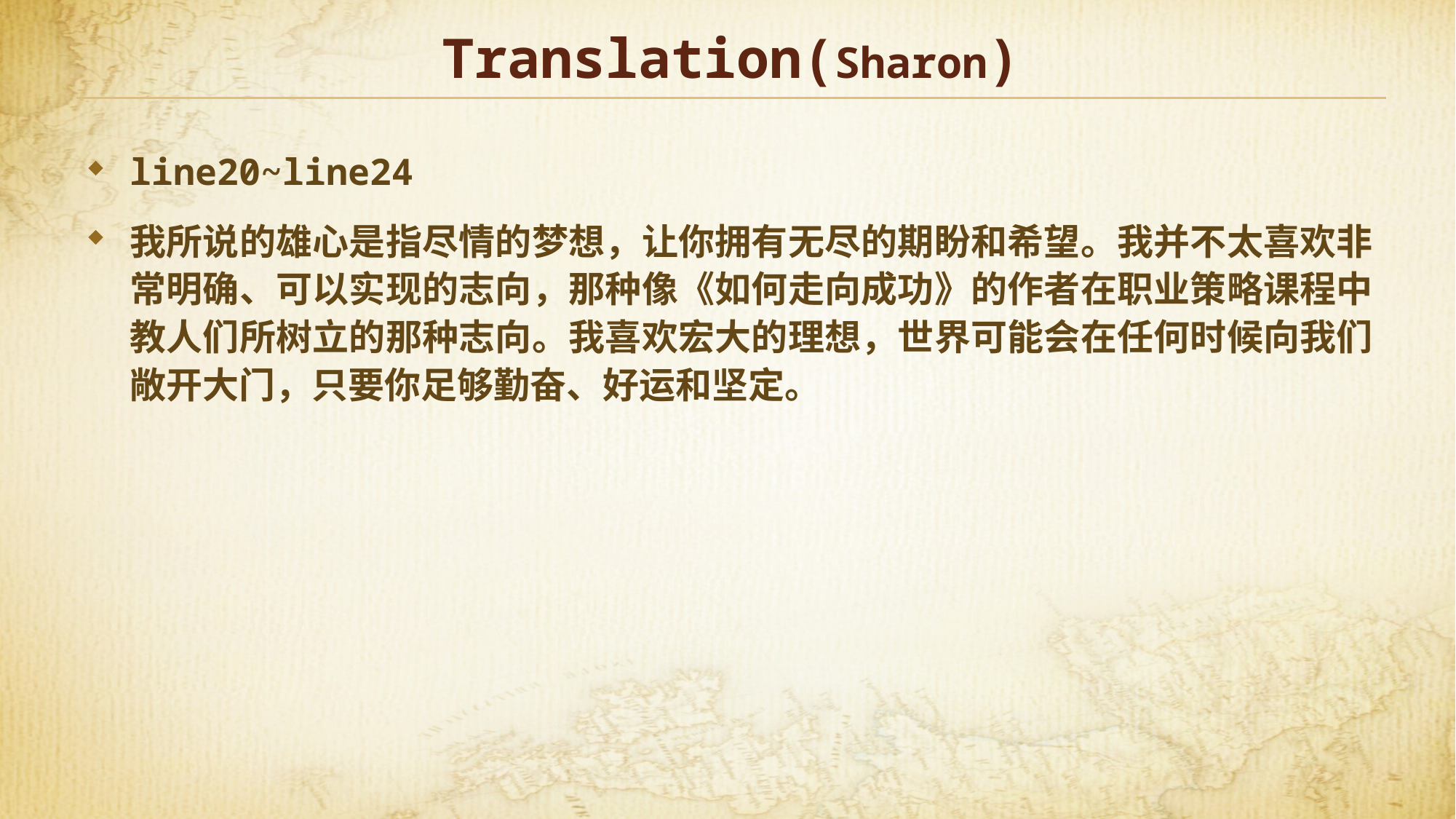

# Translation(Sharon)
line20~line24
我所说的雄心是指尽情的梦想，让你拥有无尽的期盼和希望。我并不太喜欢非常明确、可以实现的志向，那种像《如何走向成功》的作者在职业策略课程中教人们所树立的那种志向。我喜欢宏大的理想，世界可能会在任何时候向我们敞开大门，只要你足够勤奋、好运和坚定。